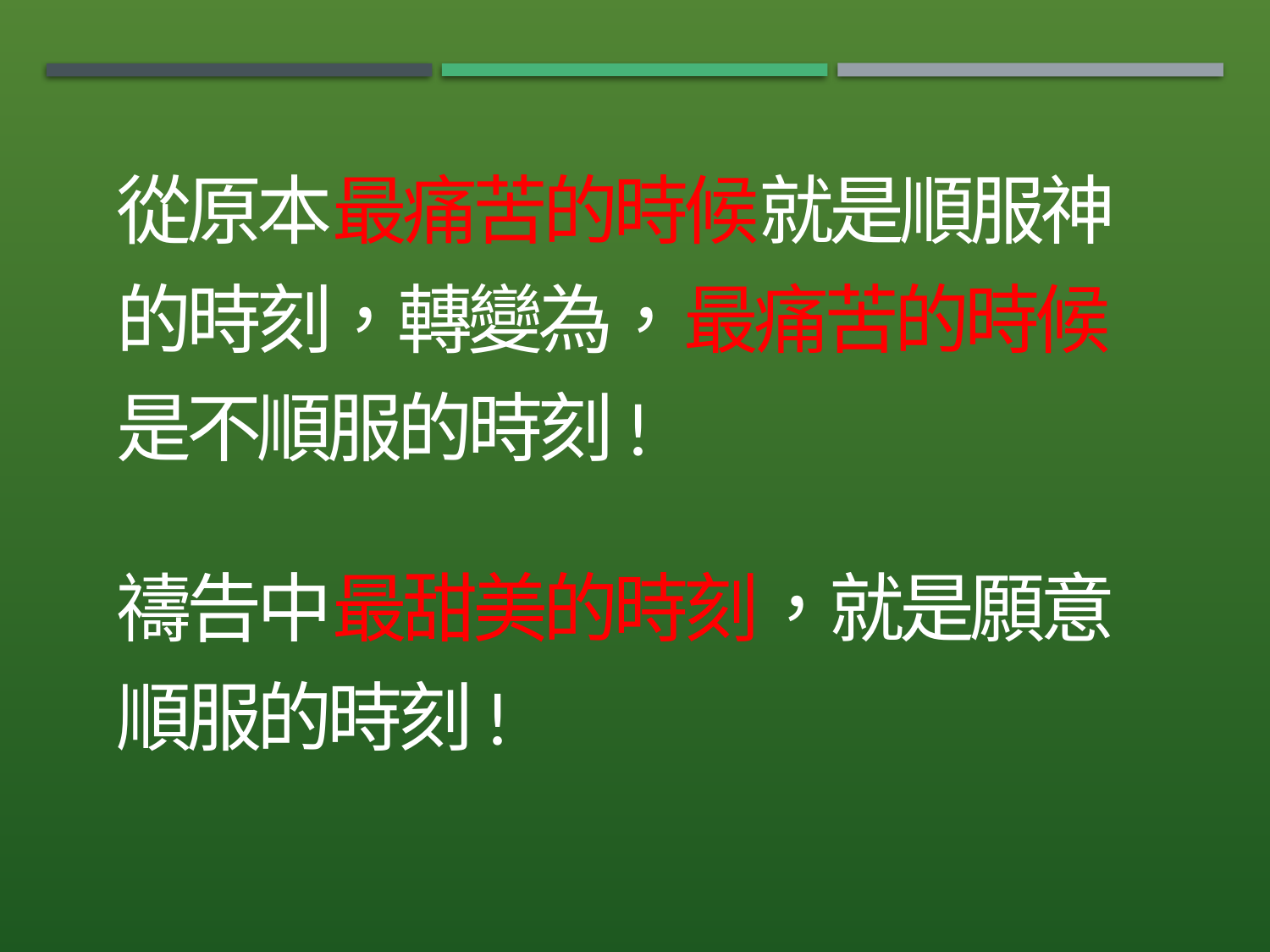

從原本最痛苦的時候就是順服神的時刻，轉變為，最痛苦的時候是不順服的時刻!

禱告中最甜美的時刻，就是願意順服的時刻!